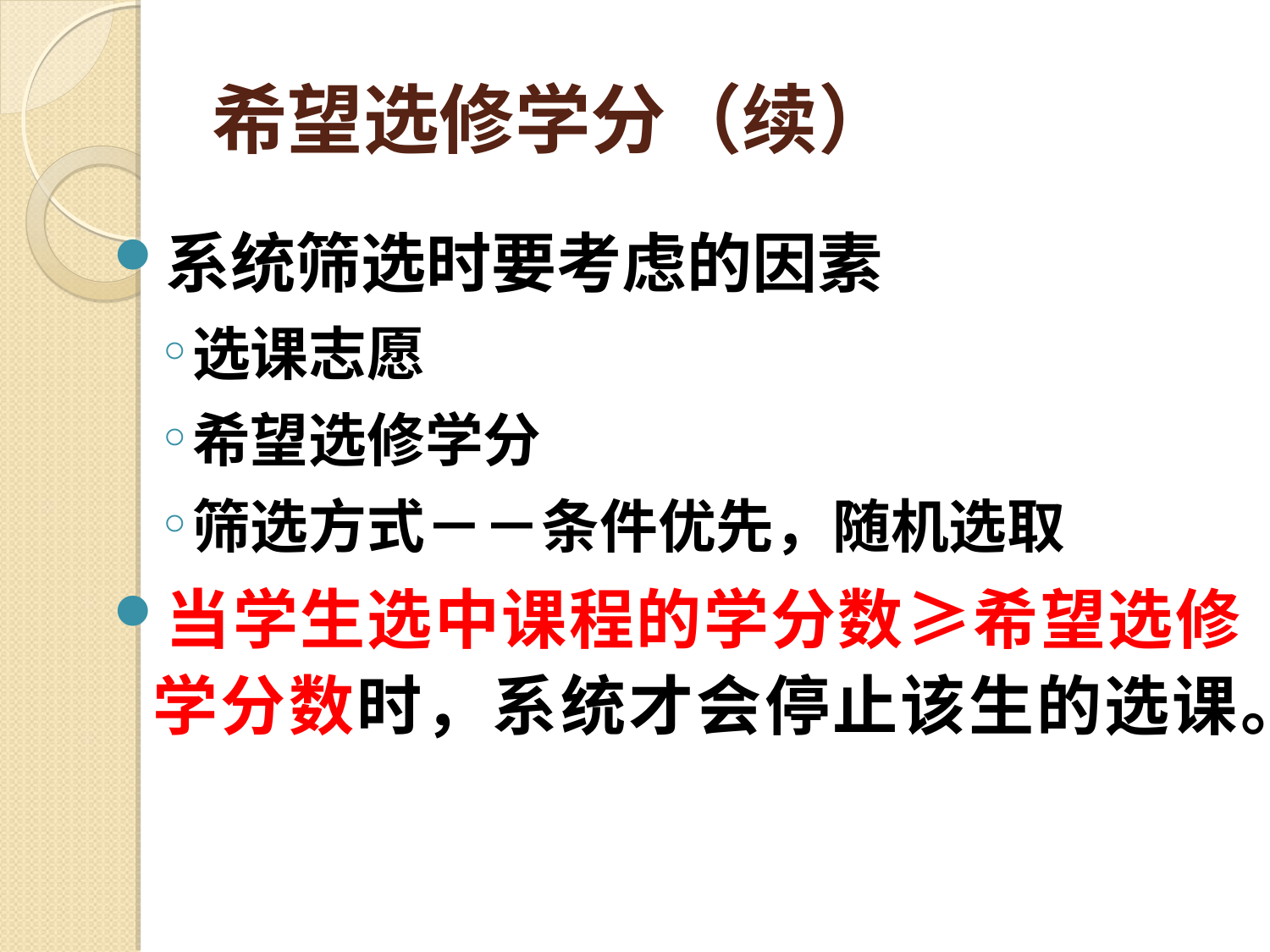

希望选修学分（续）
系统筛选时要考虑的因素
选课志愿
希望选修学分
筛选方式－－条件优先，随机选取
当学生选中课程的学分数≥希望选修学分数时，系统才会停止该生的选课。